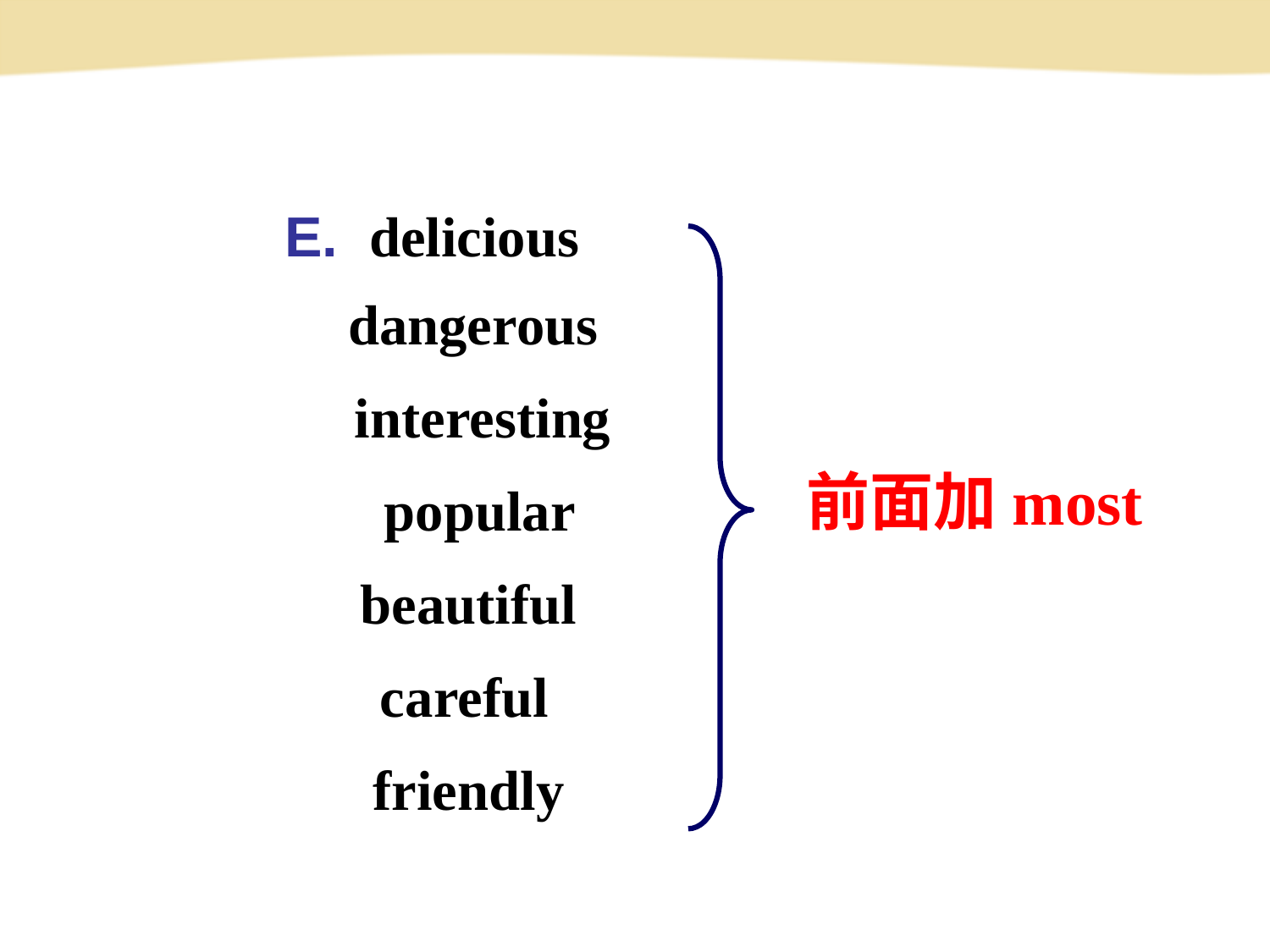

E.  delicious
      dangerous
       interesting
           popular
       beautiful
        careful
       friendly

  前面加most